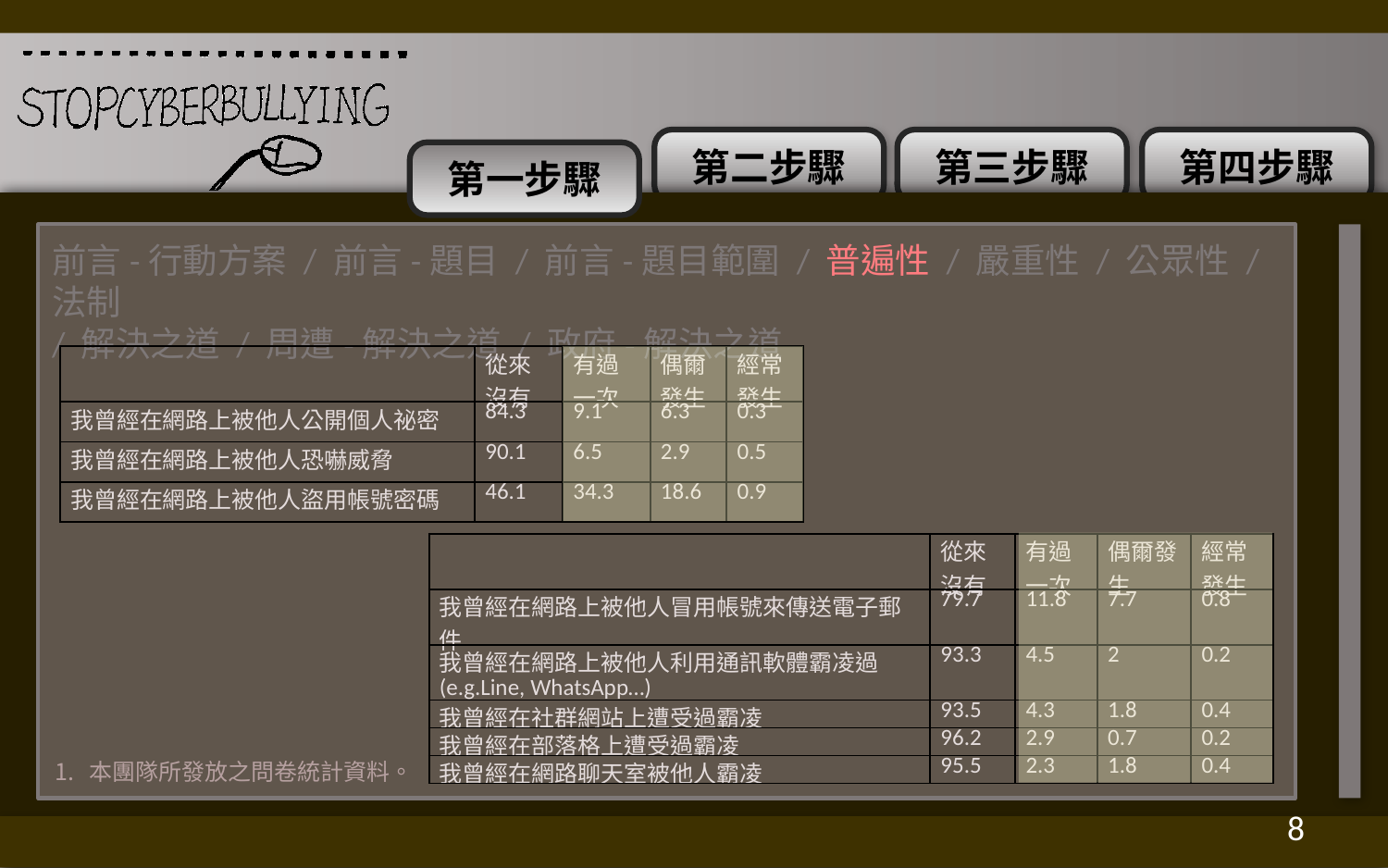

前言-行動方案 / 前言-題目 / 前言-題目範圍 / 普遍性 / 嚴重性 / 公眾性 / 法制
/ 解決之道 / 周遭-解決之道 / 政府-解決之道

|  | 從來沒有 | 有過一次 | 偶爾發生 | 經常發生 |
| --- | --- | --- | --- | --- |
| 我曾經在網路上被他人公開個人祕密 | 84.3 | 9.1 | 6.3 | 0.3 |
| 我曾經在網路上被他人恐嚇威脅 | 90.1 | 6.5 | 2.9 | 0.5 |
| 我曾經在網路上被他人盜用帳號密碼 | 46.1 | 34.3 | 18.6 | 0.9 |

|  | 從來沒有 | 有過一次 | 偶爾發生 | 經常發生 |
| --- | --- | --- | --- | --- |
| 我曾經在網路上被他人冒用帳號來傳送電子郵件 | 79.7 | 11.8 | 7.7 | 0.8 |
| 我曾經在網路上被他人利用通訊軟體霸凌過(e.g.Line, WhatsApp…) | 93.3 | 4.5 | 2 | 0.2 |
| 我曾經在社群網站上遭受過霸凌 | 93.5 | 4.3 | 1.8 | 0.4 |
| 我曾經在部落格上遭受過霸凌 | 96.2 | 2.9 | 0.7 | 0.2 |
| 我曾經在網路聊天室被他人霸凌 | 95.5 | 2.3 | 1.8 | 0.4 |
本團隊所發放之問卷統計資料。
8